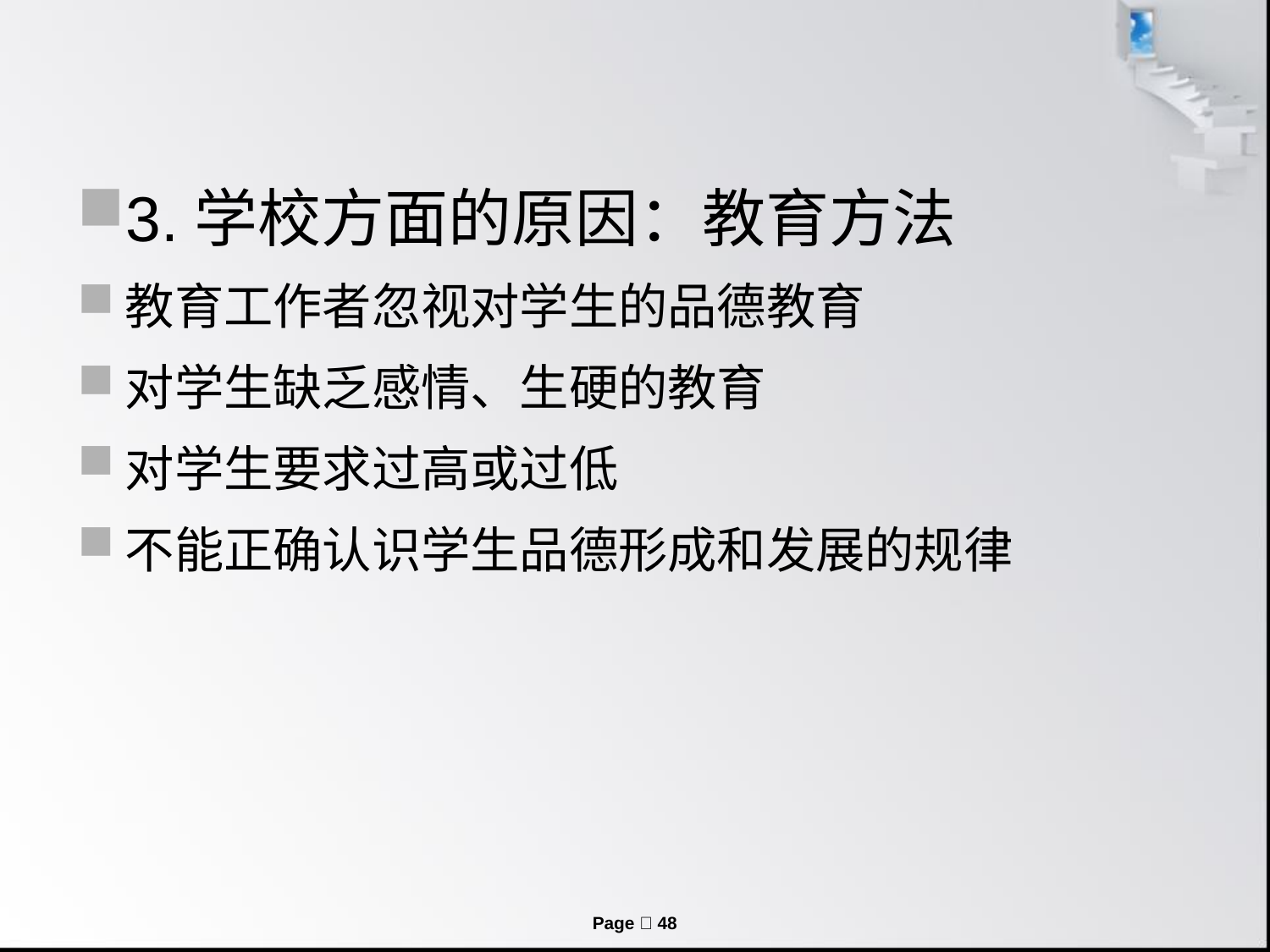

#
3.学校方面的原因：教育方法
教育工作者忽视对学生的品德教育
对学生缺乏感情、生硬的教育
对学生要求过高或过低
不能正确认识学生品德形成和发展的规律